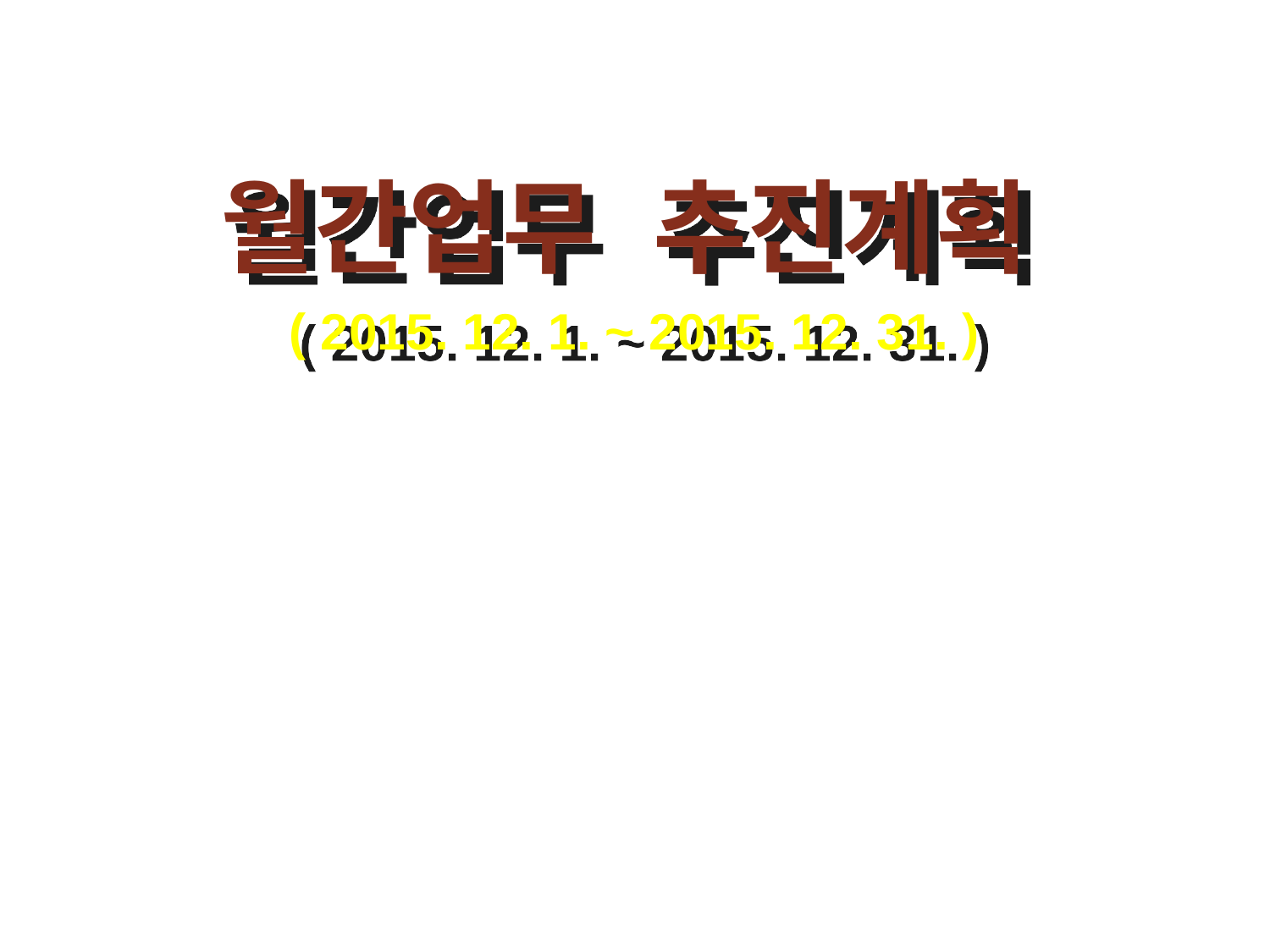

월간업무  추진계획
( 2015. 12. 1. ~ 2015. 12. 31. )